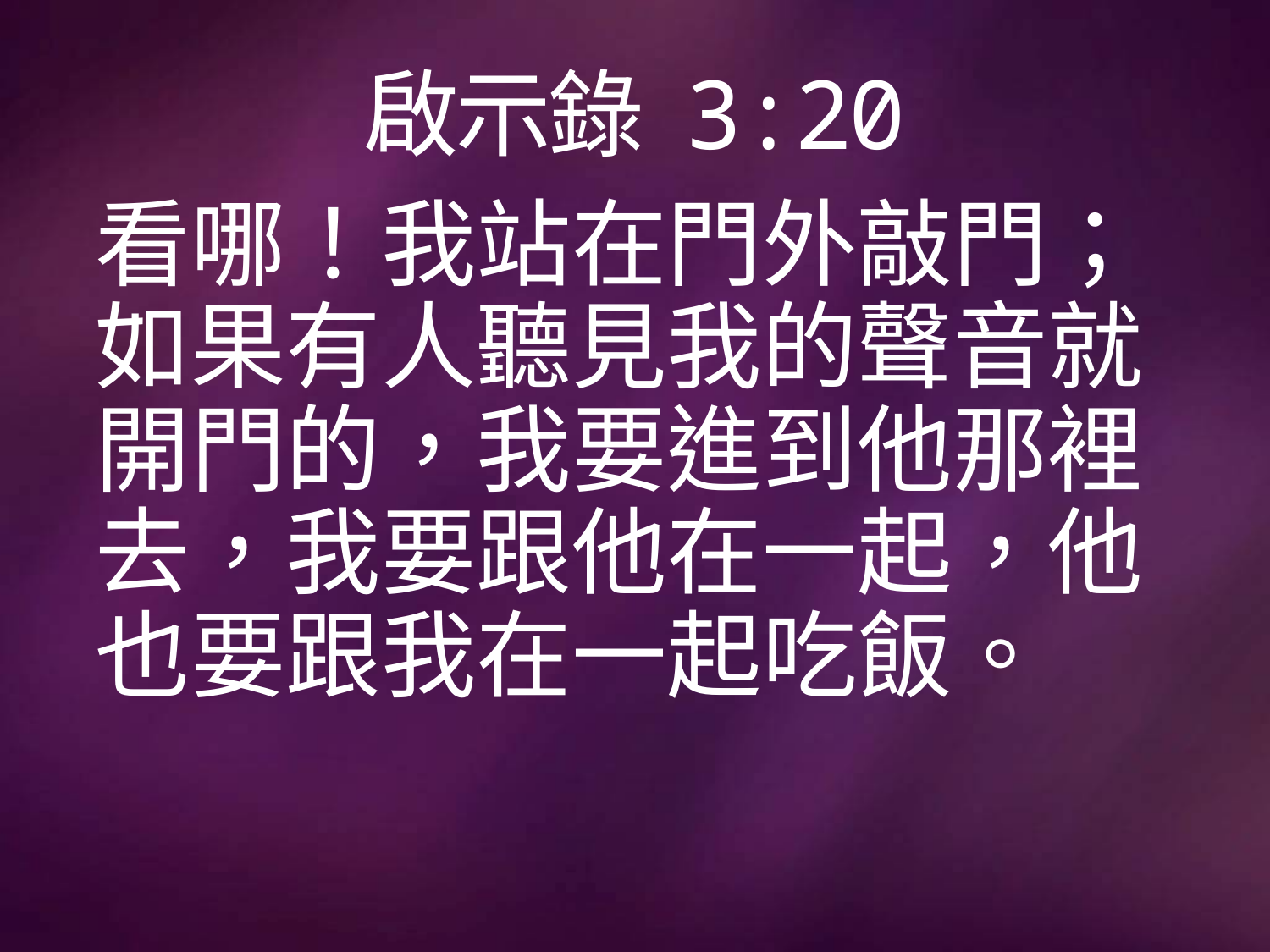

# 啟示錄 3:20
看哪！我站在門外敲門；如果有人聽見我的聲音就開門的，我要進到他那裡去，我要跟他在一起，他也要跟我在一起吃飯。